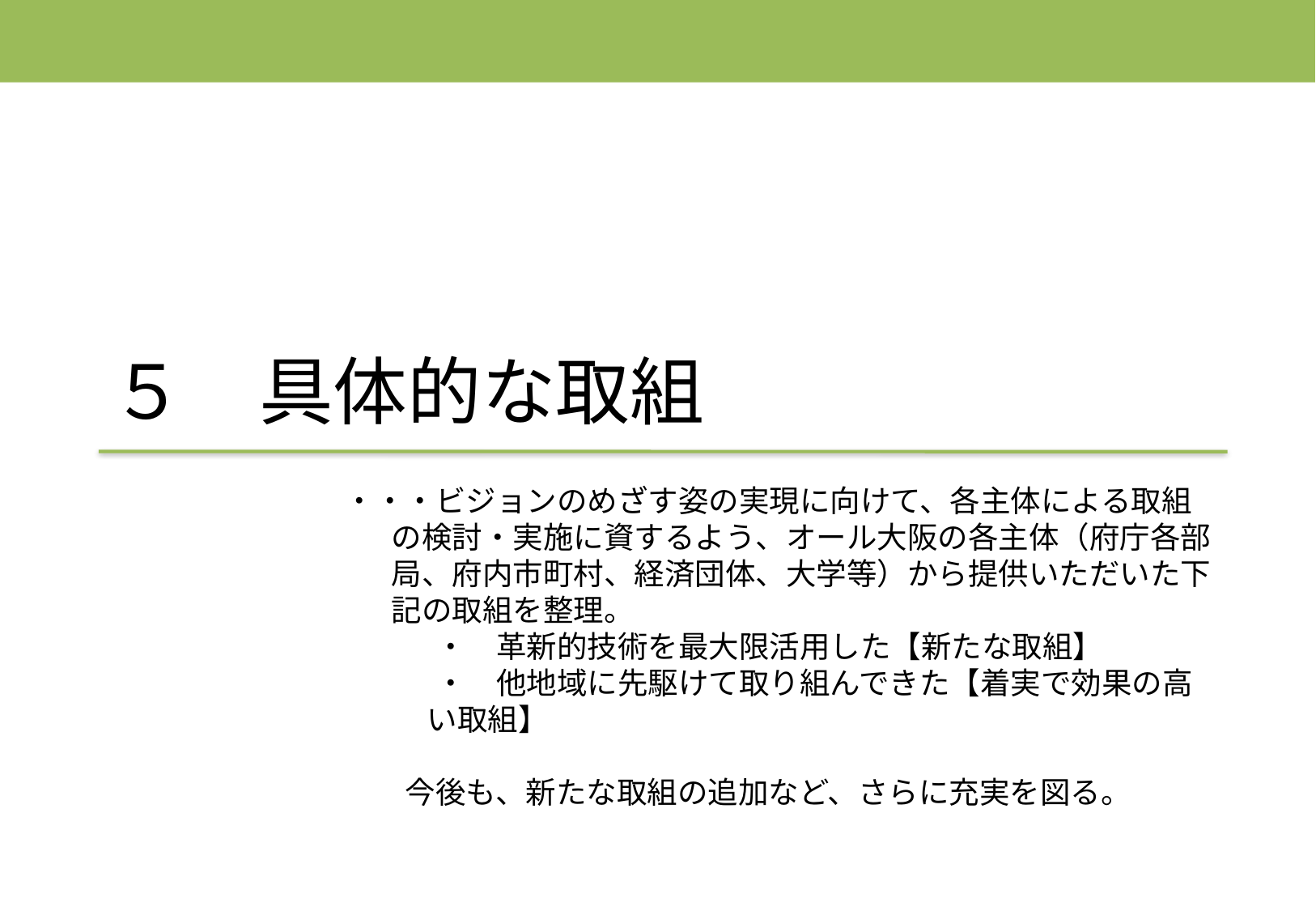

# ５　具体的な取組
・・・ビジョンのめざす姿の実現に向けて、各主体による取組の検討・実施に資するよう、オール大阪の各主体（府庁各部局、府内市町村、経済団体、大学等）から提供いただいた下記の取組を整理。
　　　・　革新的技術を最大限活用した【新たな取組】
　　　・　他地域に先駆けて取り組んできた【着実で効果の高い取組】

　　今後も、新たな取組の追加など、さらに充実を図る。